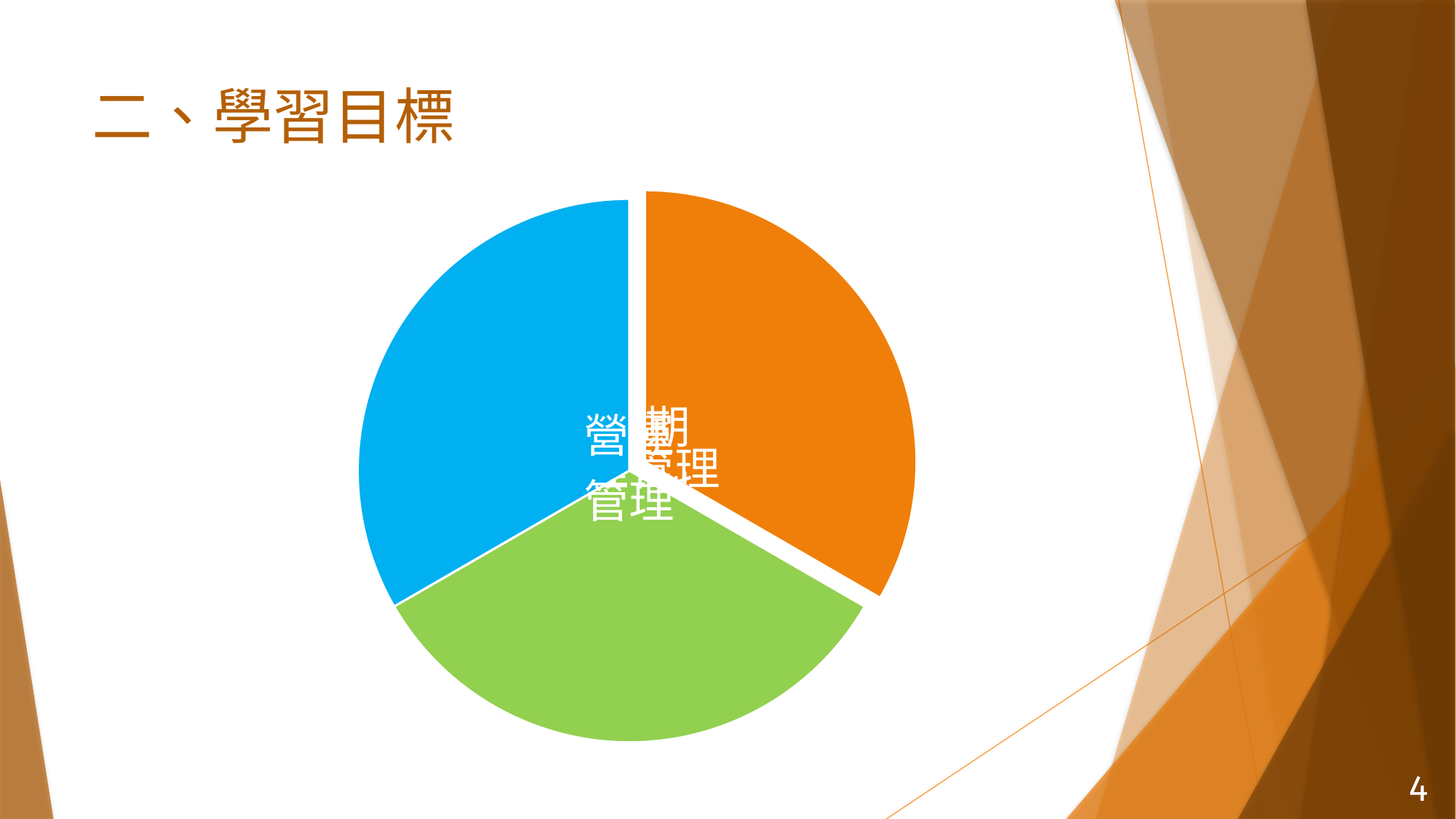

# 二、學習目標
先期
規劃
工程管理
營運
管理
4